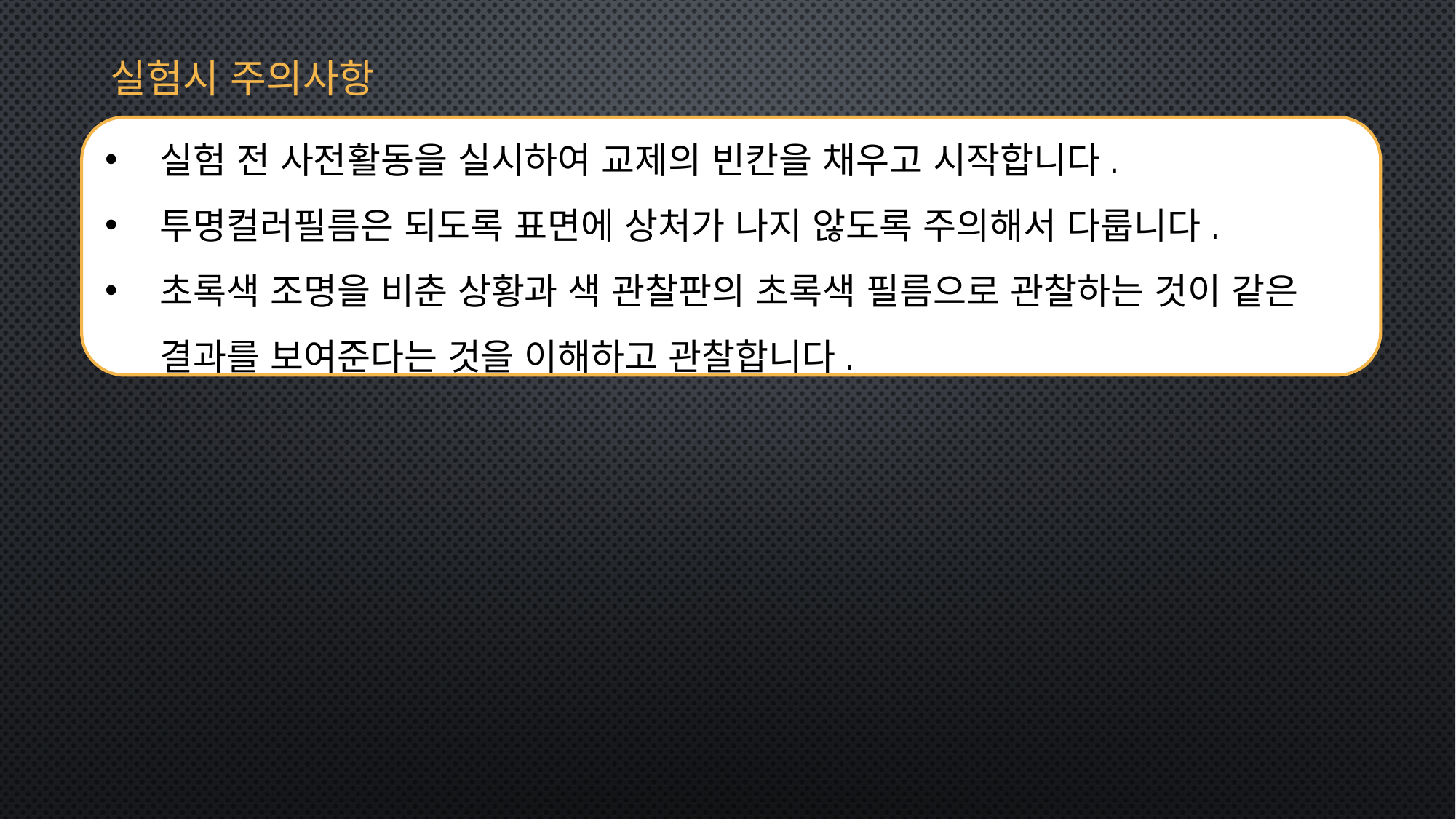

실험시 주의사항
실험 전 사전활동을 실시하여 교제의 빈칸을 채우고 시작합니다.
투명컬러필름은 되도록 표면에 상처가 나지 않도록 주의해서 다룹니다.
초록색 조명을 비춘 상황과 색 관찰판의 초록색 필름으로 관찰하는 것이 같은 결과를 보여준다는 것을 이해하고 관찰합니다.